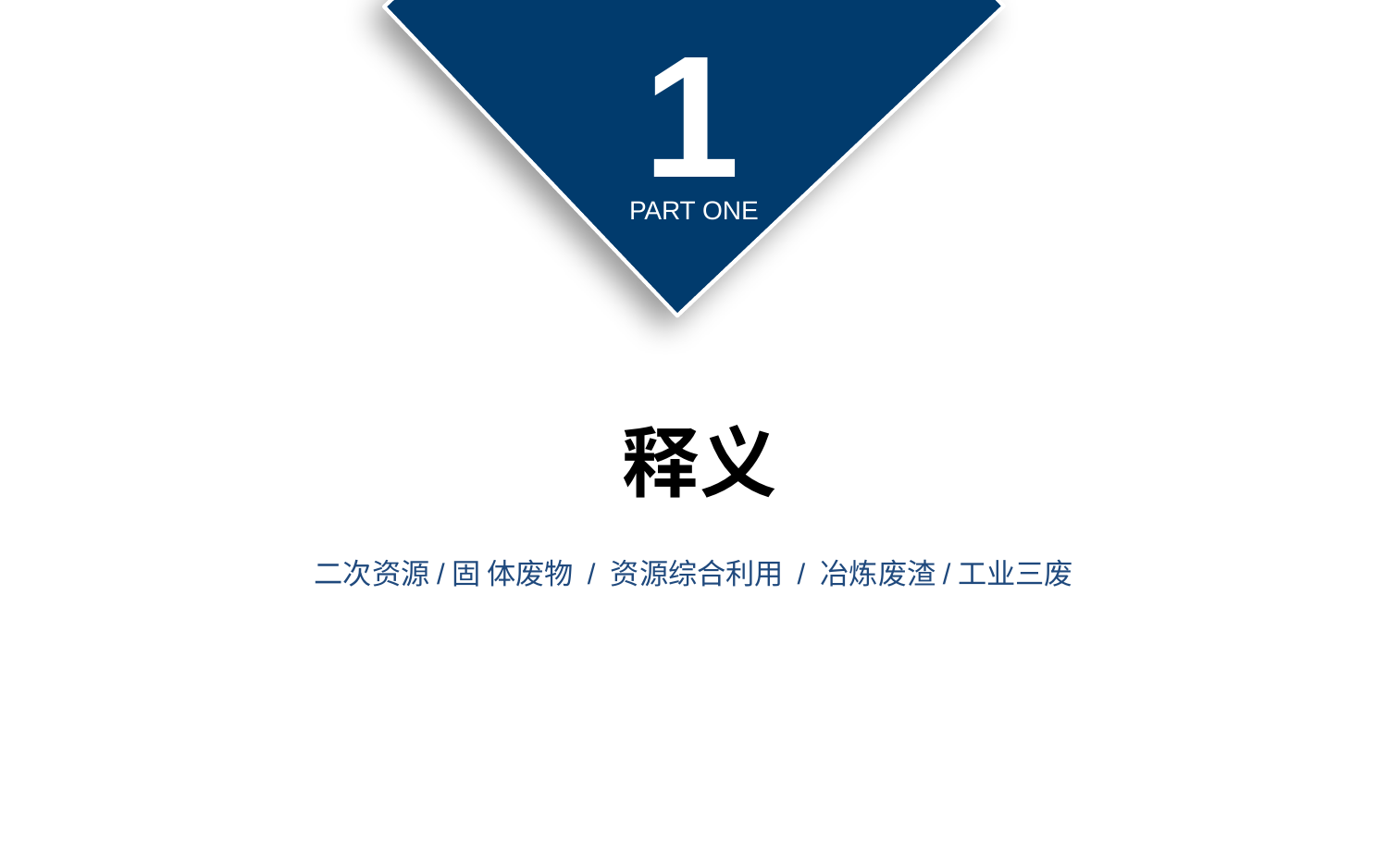

1
PART ONE
  释义
二次资源/固 体废物 / 资源综合利用 / 冶炼废渣/工业三废